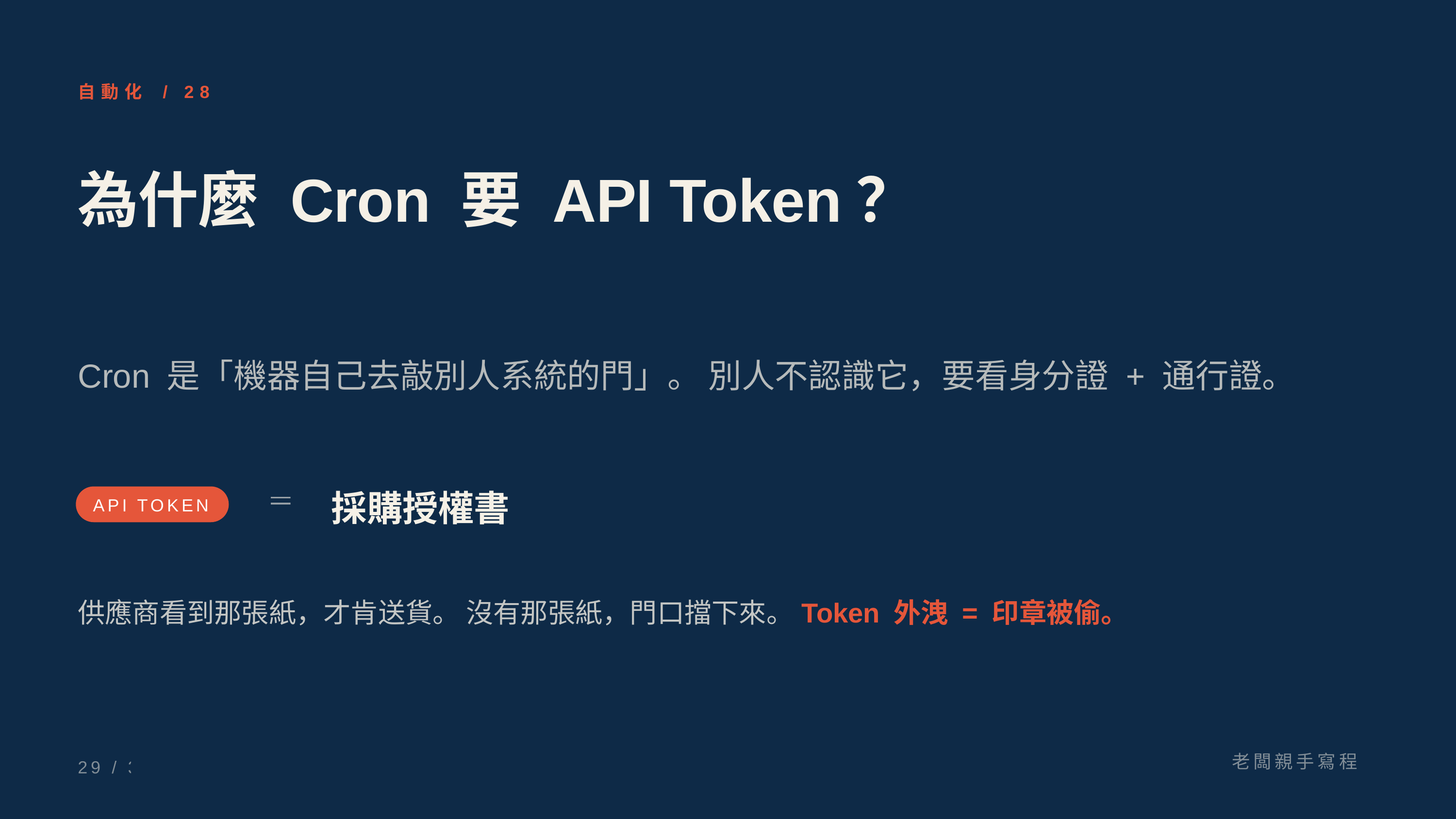

自動化 / 28
為什麼 Cron 要 API Token？
Cron 是「機器自己去敲別人系統的門」。 別人不認識它，要看身分證 + 通行證。
採購授權書
＝

API TOKEN
供應商看到那張紙，才肯送貨。 沒有那張紙，門口擋下來。Token 外洩 = 印章被偷。
老闆親手寫程式
29 / 36